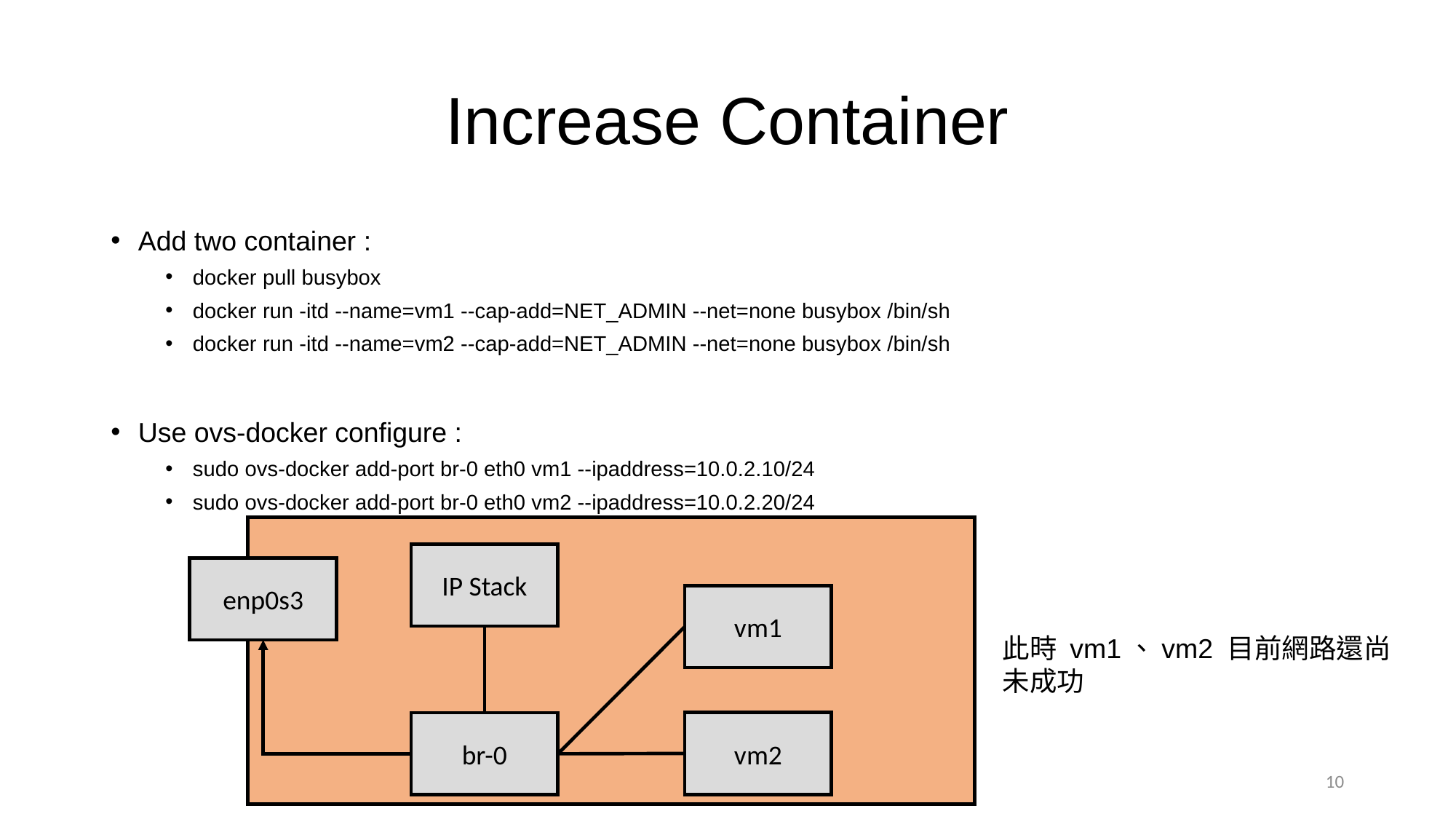

# Increase Container
Add two container :
docker pull busybox
docker run -itd --name=vm1 --cap-add=NET_ADMIN --net=none busybox /bin/sh
docker run -itd --name=vm2 --cap-add=NET_ADMIN --net=none busybox /bin/sh

Use ovs-docker configure :
sudo ovs-docker add-port br-0 eth0 vm1 --ipaddress=10.0.2.10/24
sudo ovs-docker add-port br-0 eth0 vm2 --ipaddress=10.0.2.20/24

IP Stack
enp0s3
vm1
此時 vm1、vm2 目前網路還尚未成功
vm2
br-0
10